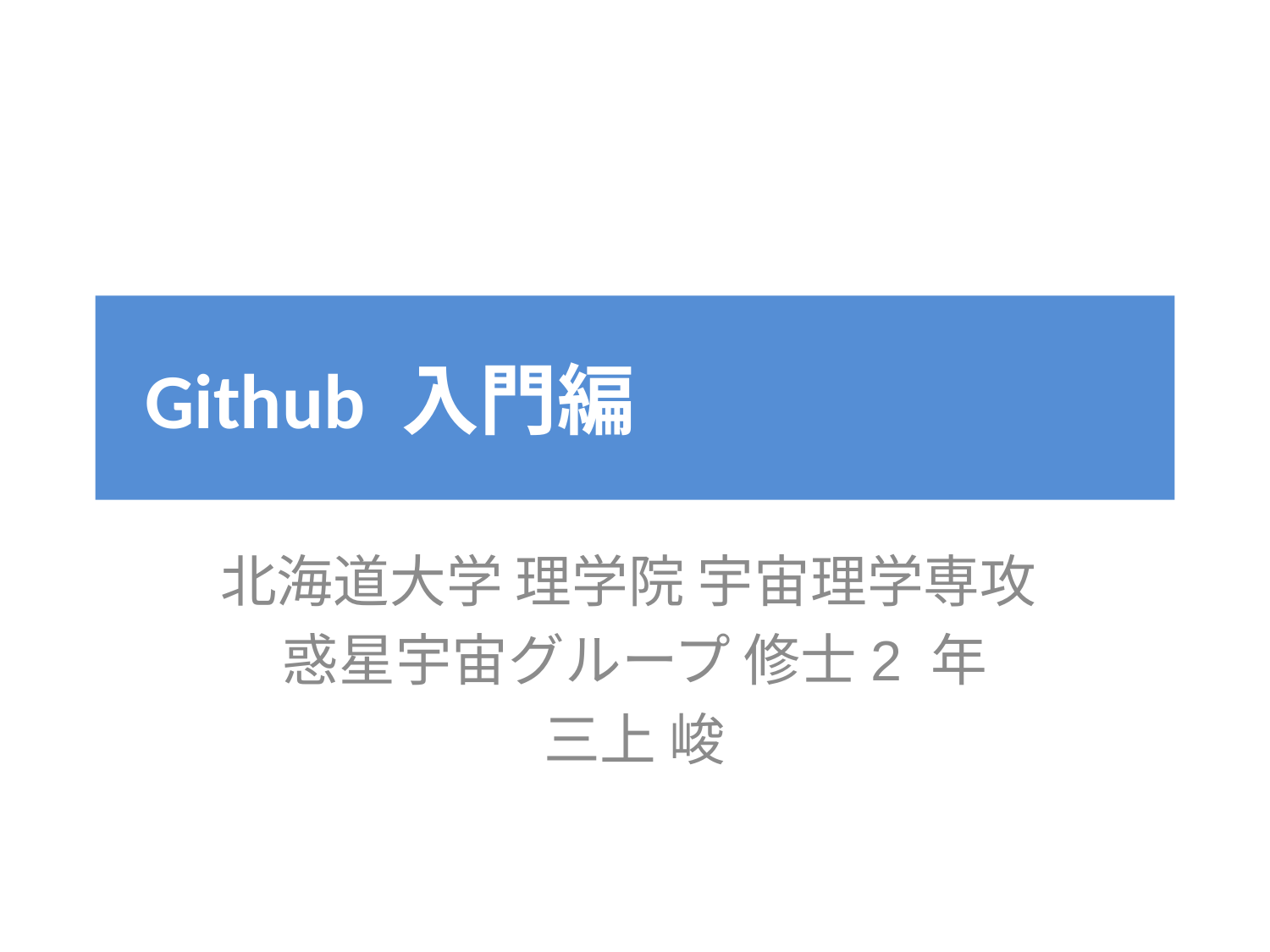

# Github 入門編
北海道大学 理学院 宇宙理学専攻
惑星宇宙グループ 修士2 年
三上 峻